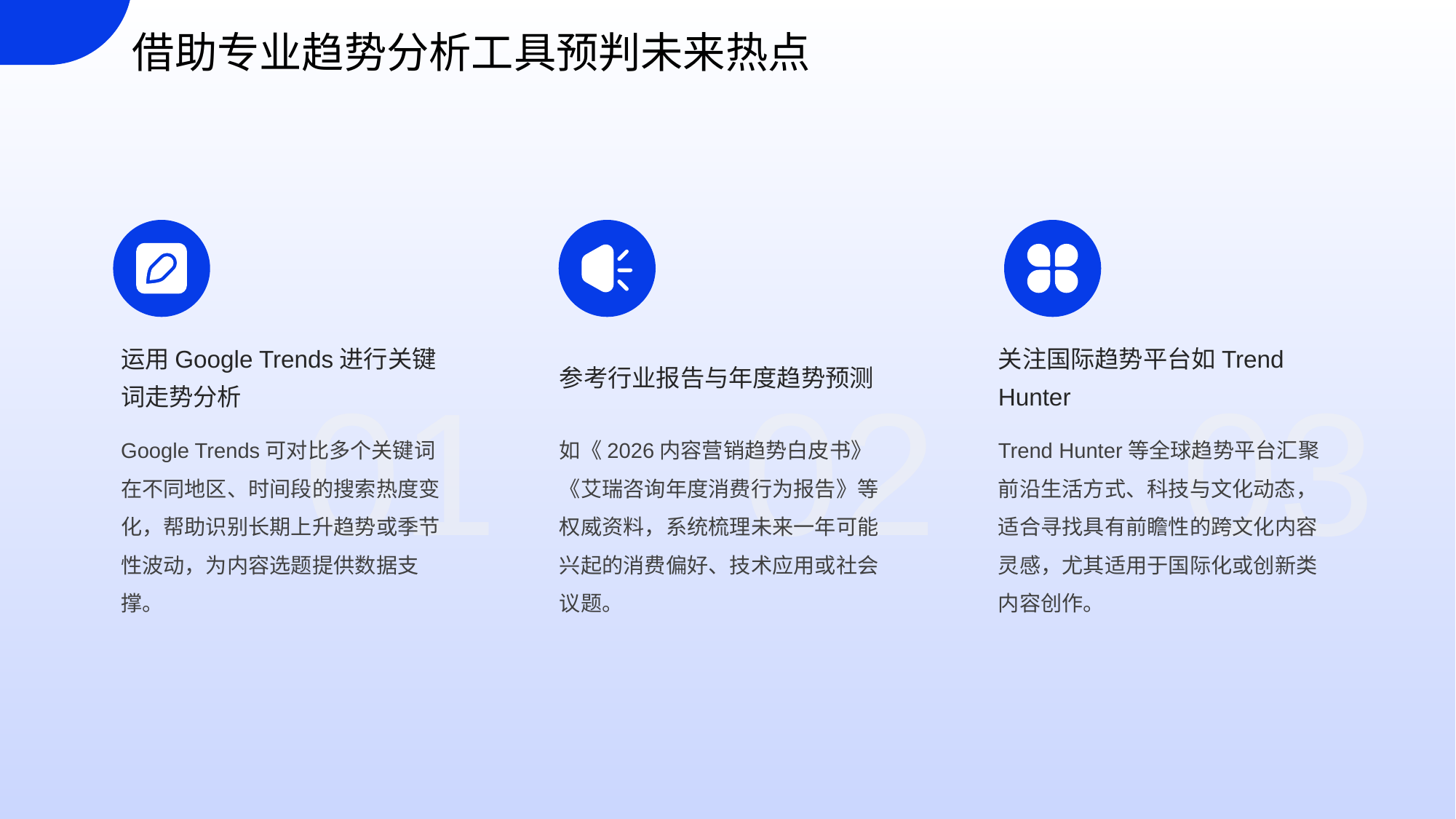

借助专业趋势分析工具预判未来热点

运用Google Trends进行关键词走势分析
参考行业报告与年度趋势预测
关注国际趋势平台如Trend Hunter
01
02
03
Google Trends可对比多个关键词在不同地区、时间段的搜索热度变化，帮助识别长期上升趋势或季节性波动，为内容选题提供数据支撑。
如《2026内容营销趋势白皮书》《艾瑞咨询年度消费行为报告》等权威资料，系统梳理未来一年可能兴起的消费偏好、技术应用或社会议题。
Trend Hunter等全球趋势平台汇聚前沿生活方式、科技与文化动态，适合寻找具有前瞻性的跨文化内容灵感，尤其适用于国际化或创新类内容创作。